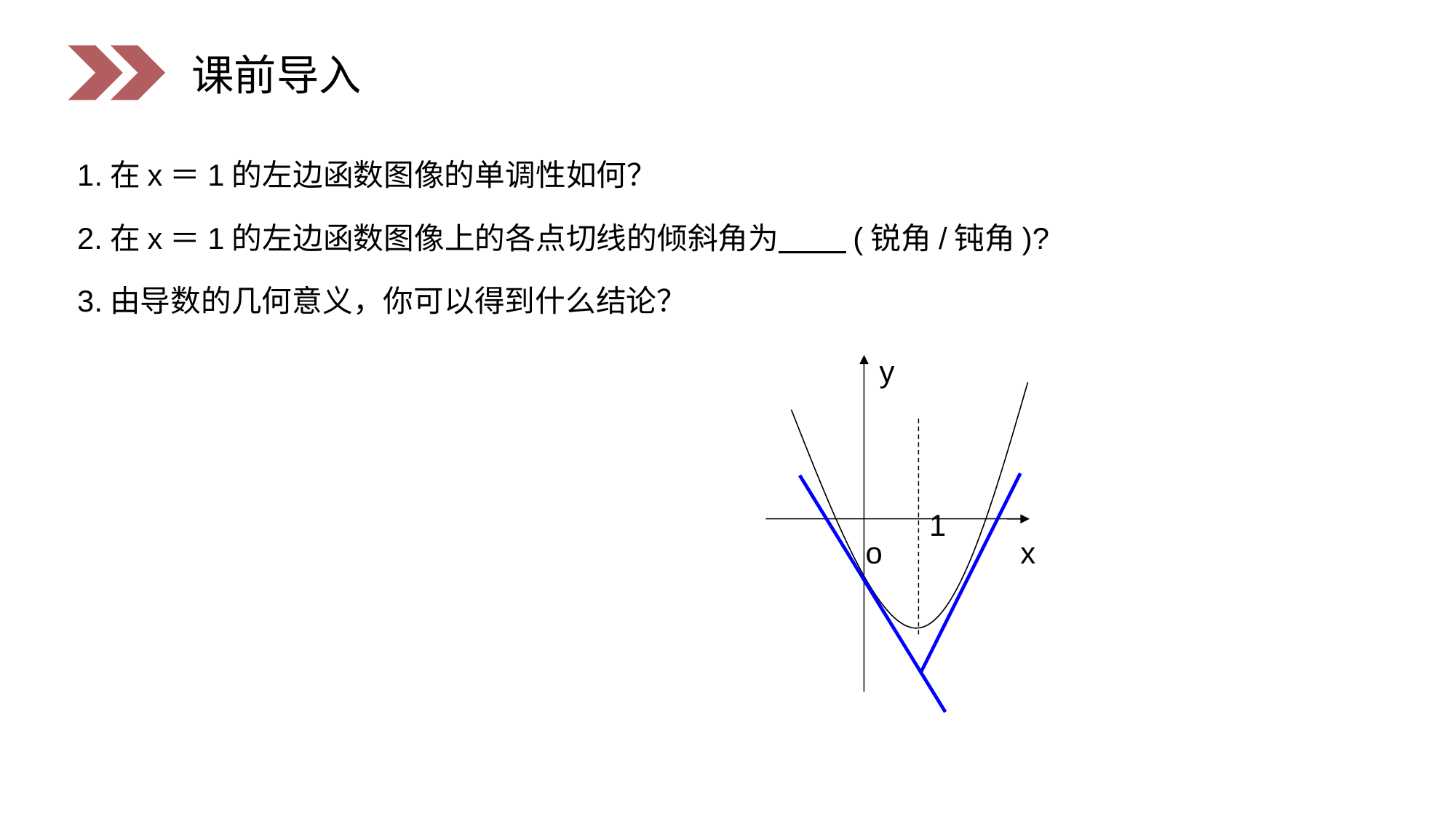

课前导入
1.在x＝1的左边函数图像的单调性如何？
2.在x＝1的左边函数图像上的各点切线的倾斜角为          (锐角/钝角)?
3.由导数的几何意义，你可以得到什么结论？
y

1
o
x